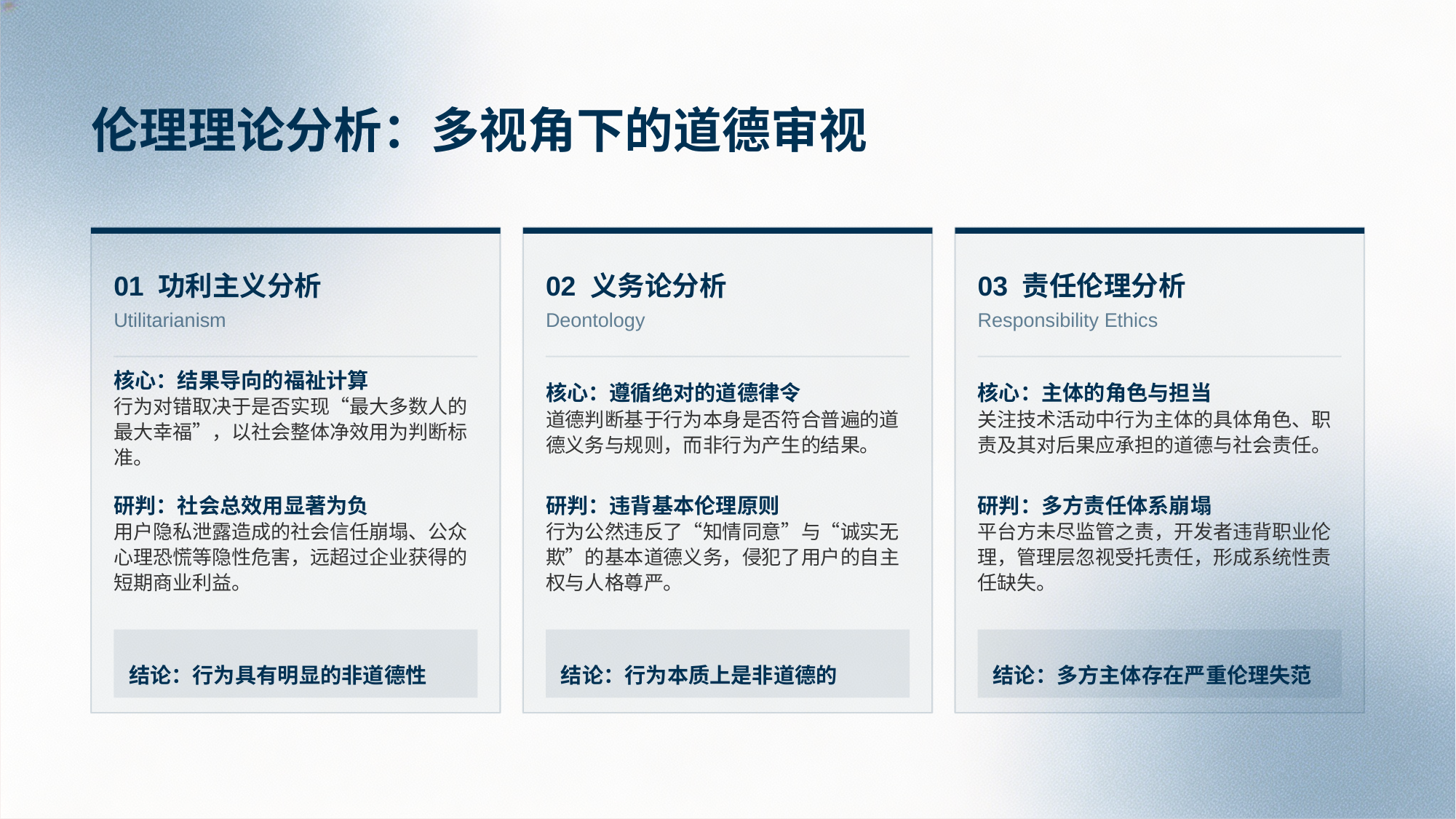

伦理理论分析：多视角下的道德审视

01 功利主义分析
Utilitarianism
02 义务论分析
Deontology
03 责任伦理分析
Responsibility Ethics
核心：结果导向的福祉计算
行为对错取决于是否实现“最大多数人的最大幸福”，以社会整体净效用为判断标准。
核心：遵循绝对的道德律令
道德判断基于行为本身是否符合普遍的道德义务与规则，而非行为产生的结果。
核心：主体的角色与担当
关注技术活动中行为主体的具体角色、职责及其对后果应承担的道德与社会责任。
研判：社会总效用显著为负
用户隐私泄露造成的社会信任崩塌、公众心理恐慌等隐性危害，远超过企业获得的短期商业利益。
研判：违背基本伦理原则
行为公然违反了“知情同意”与“诚实无欺”的基本道德义务，侵犯了用户的自主权与人格尊严。
研判：多方责任体系崩塌
平台方未尽监管之责，开发者违背职业伦理，管理层忽视受托责任，形成系统性责任缺失。

结论：行为具有明显的非道德性
结论：行为本质上是非道德的
结论：多方主体存在严重伦理失范